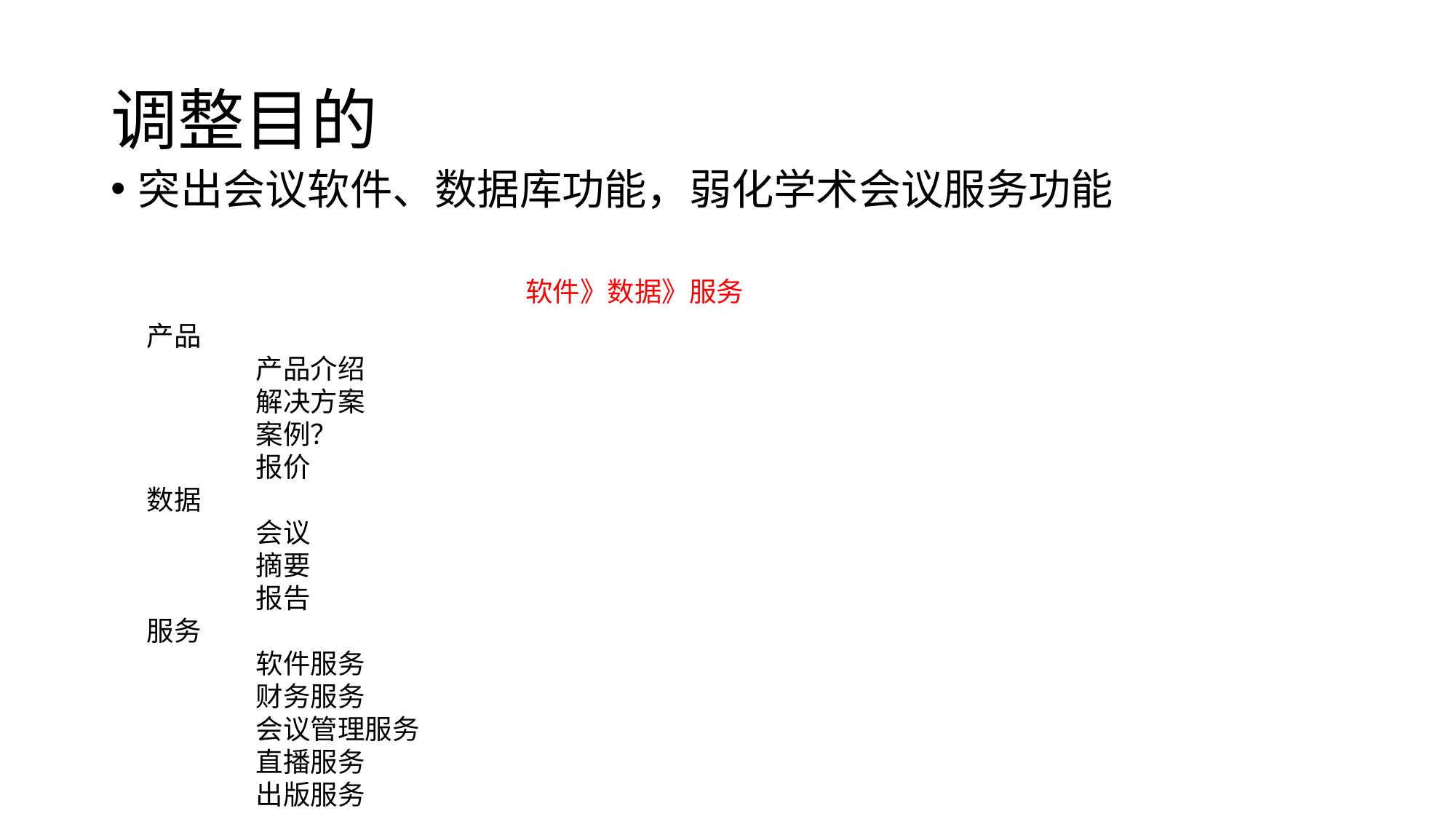

# 调整目的
突出会议软件、数据库功能，弱化学术会议服务功能
软件》数据》服务
产品
	产品介绍
	解决方案
	案例？
	报价
数据
	会议
	摘要
	报告
服务
	软件服务
	财务服务
	会议管理服务
	直播服务
	出版服务